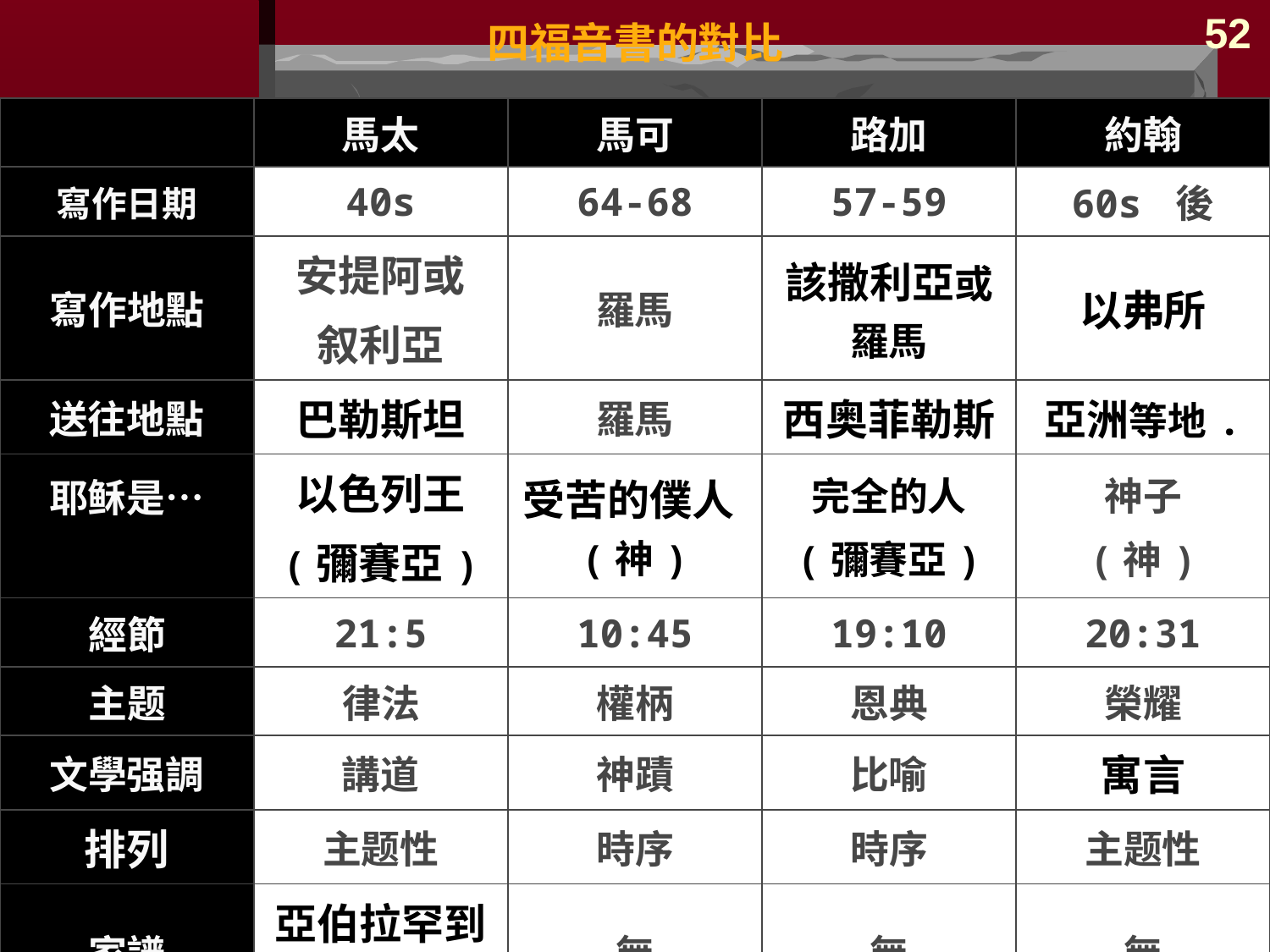

52
# 四福音書的對比
|  | 馬太 | 馬可 | 路加 | 約翰 |
| --- | --- | --- | --- | --- |
| 寫作日期 | 40s | 64-68 | 57-59 | 60s 後 |
| 寫作地點 | 安提阿或 叙利亞 | 羅馬 | 該撒利亞或 羅馬 | 以弗所 |
| 送往地點 | 巴勒斯坦 | 羅馬 | 西奥菲勒斯 | 亞洲等地. |
| 耶稣是… | 以色列王 (彌賽亞) | 受苦的僕人(神) | 完全的人 (彌賽亞) | 神子 (神) |
| 經節 | 21:5 | 10:45 | 19:10 | 20:31 |
| 主题 | 律法 | 權柄 | 恩典 | 榮耀 |
| 文學强調 | 講道 | 神蹟 | 比喻 | 寓言 |
| 排列 | 主题性 | 時序 | 時序 | 主题性 |
| 家譜 | 亞伯拉罕到約瑟 | 無 | 無 | 無 |